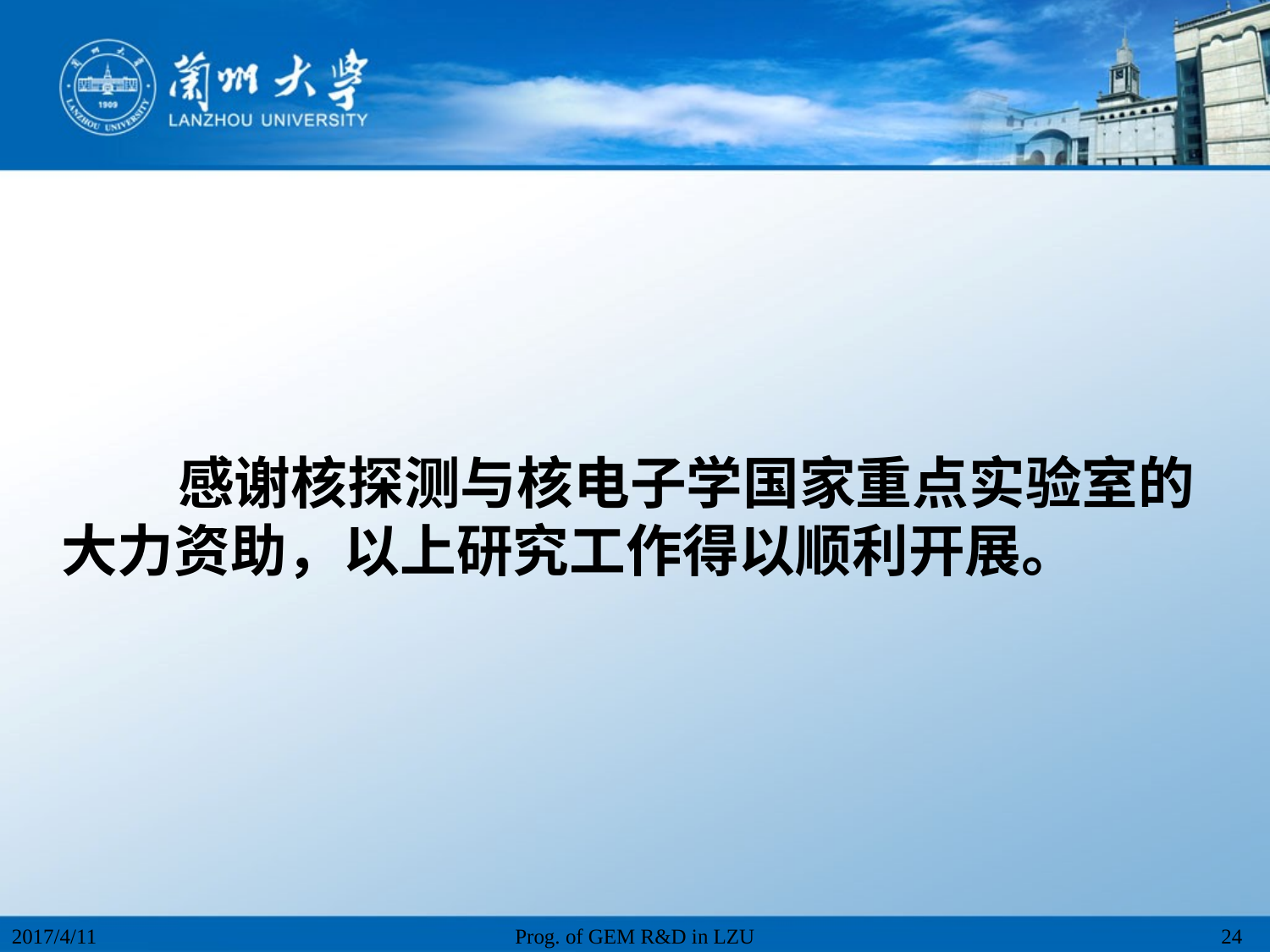

# 感谢核探测与核电子学国家重点实验室的大力资助，以上研究工作得以顺利开展。
2017/4/11
Prog. of GEM R&D in LZU
24